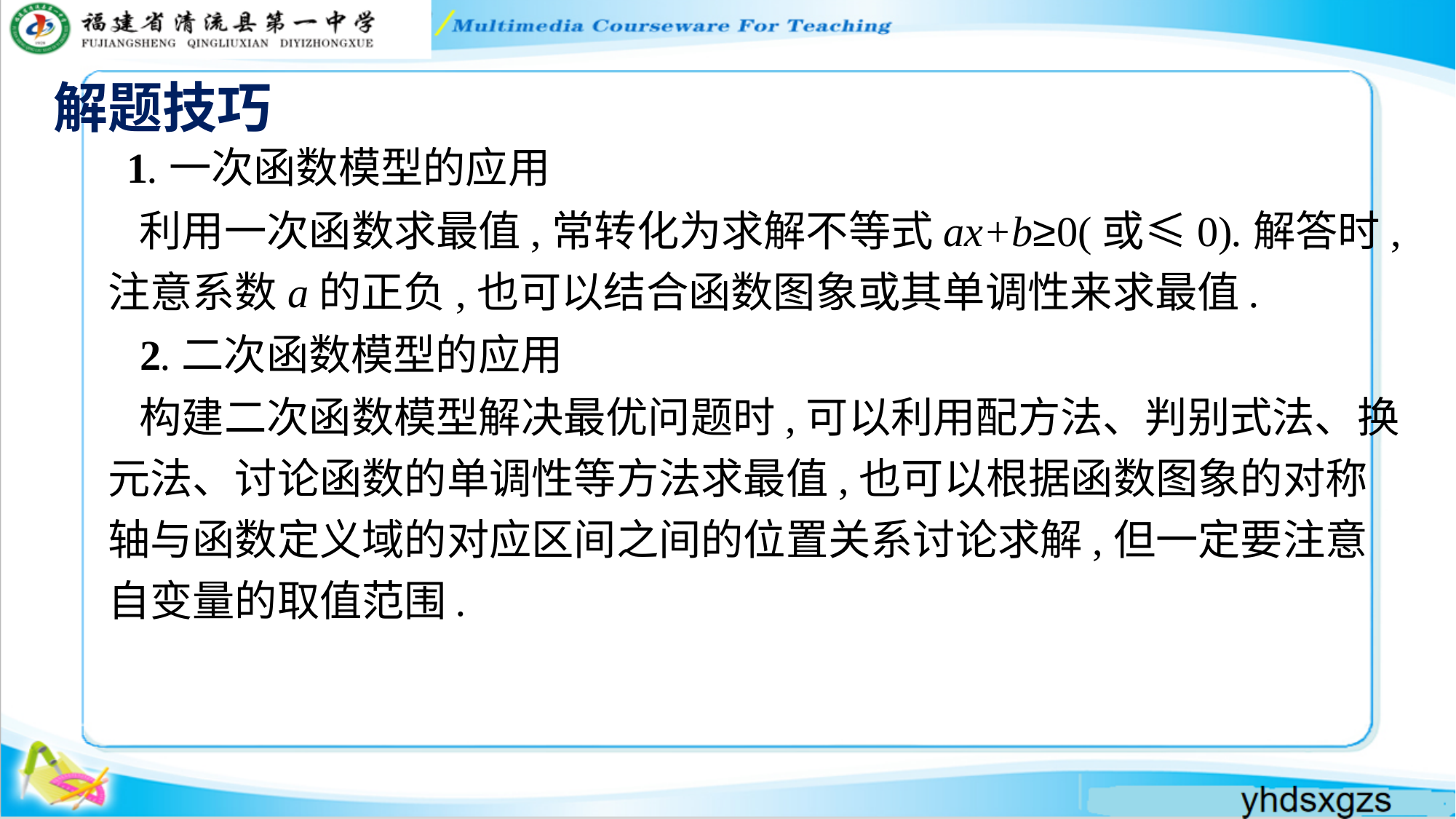

解题技巧
       1.一次函数模型的应用
利用一次函数求最值,常转化为求解不等式ax+b≥0(或≤0).解答时,注意系数a的正负,也可以结合函数图象或其单调性来求最值.
2.二次函数模型的应用
构建二次函数模型解决最优问题时,可以利用配方法、判别式法、换元法、讨论函数的单调性等方法求最值,也可以根据函数图象的对称轴与函数定义域的对应区间之间的位置关系讨论求解,但一定要注意自变量的取值范围.